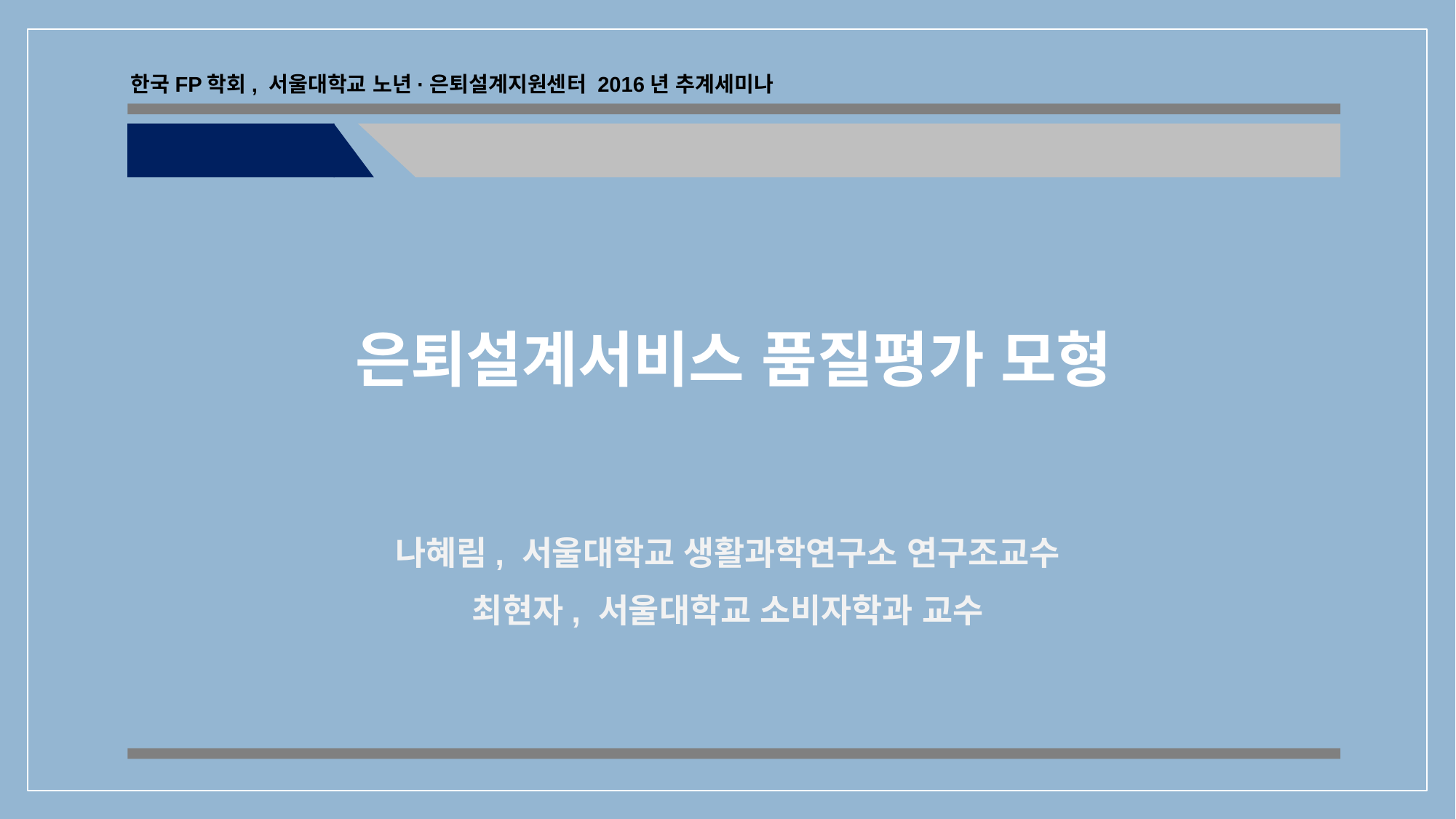

# 은퇴설계서비스 품질평가 모형
한국FP학회, 서울대학교 노년·은퇴설계지원센터 2016년 추계세미나

나혜림, 서울대학교 생활과학연구소 연구조교수
최현자, 서울대학교 소비자학과 교수